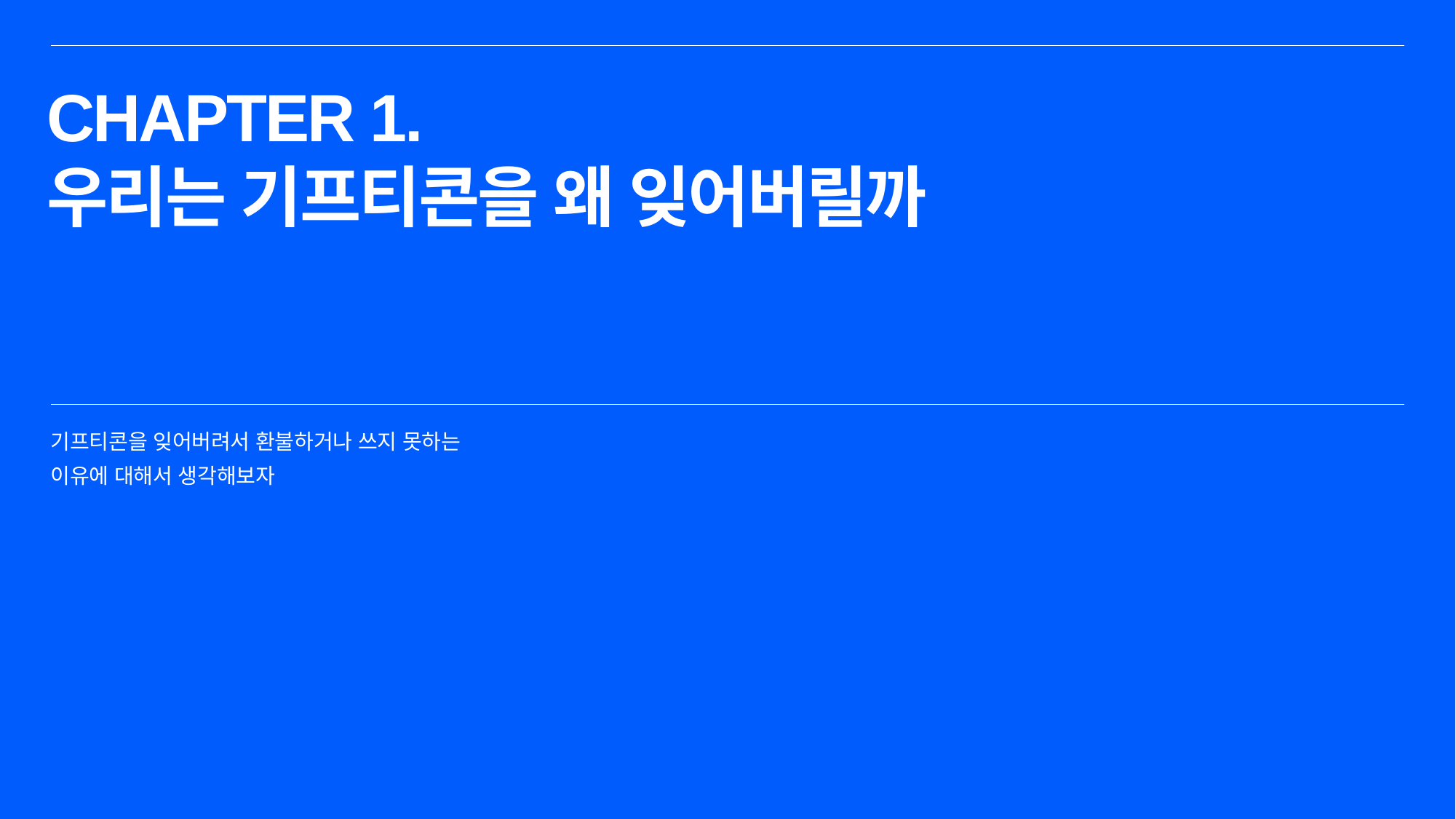

CHAPTER 1.
우리는 기프티콘을 왜 잊어버릴까
기프티콘을 잊어버려서 환불하거나 쓰지 못하는
이유에 대해서 생각해보자